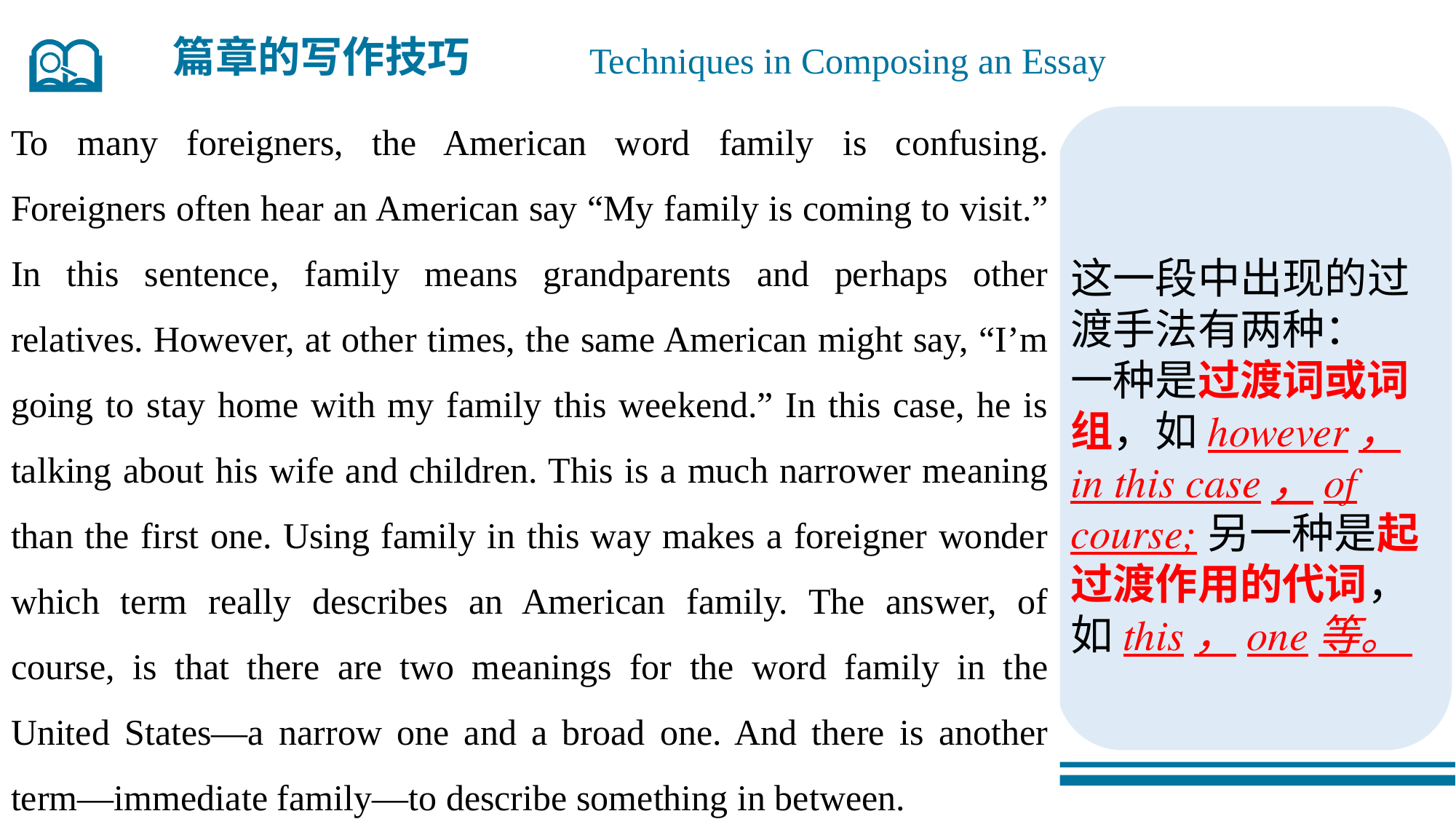

篇章的写作技巧
Techniques in Composing an Essay

To many foreigners, the American word family is confusing. Foreigners often hear an American say “My family is coming to visit.” In this sentence, family means grandparents and perhaps other relatives. However, at other times, the same American might say, “I’m going to stay home with my family this weekend.” In this case, he is talking about his wife and children. This is a much narrower meaning than the first one. Using family in this way makes a foreigner wonder which term really describes an American family. The answer, of course, is that there are two meanings for the word family in the United States—a narrow one and a broad one. And there is another term—immediate family—to describe something in between.
这一段中出现的过渡手法有两种：
一种是过渡词或词组，如however，in this case，of course;另一种是起过渡作用的代词，如this，one等。